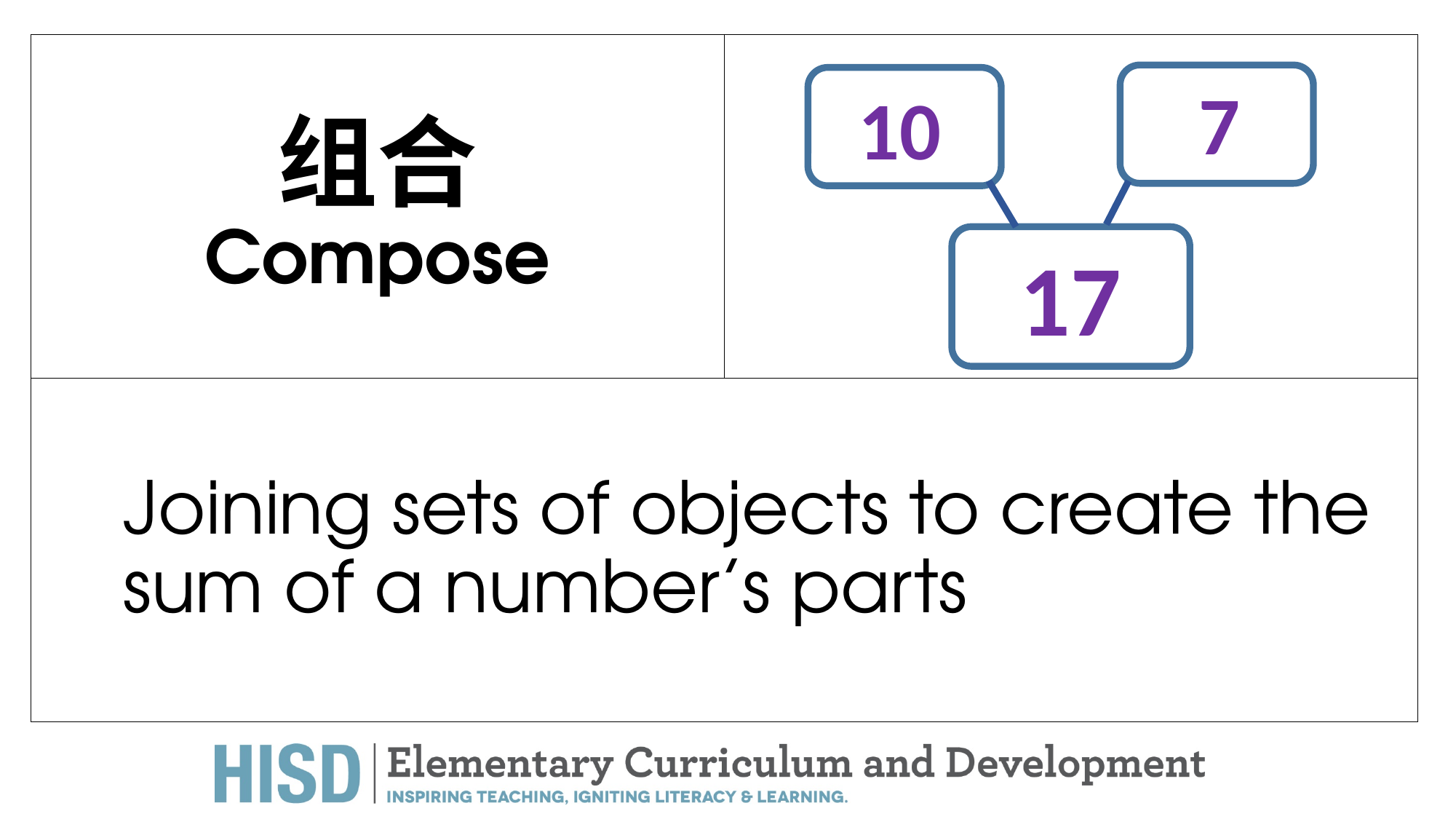

# 组合 Compose

7
10

17
Joining sets of objects to create the sum of a number’s parts